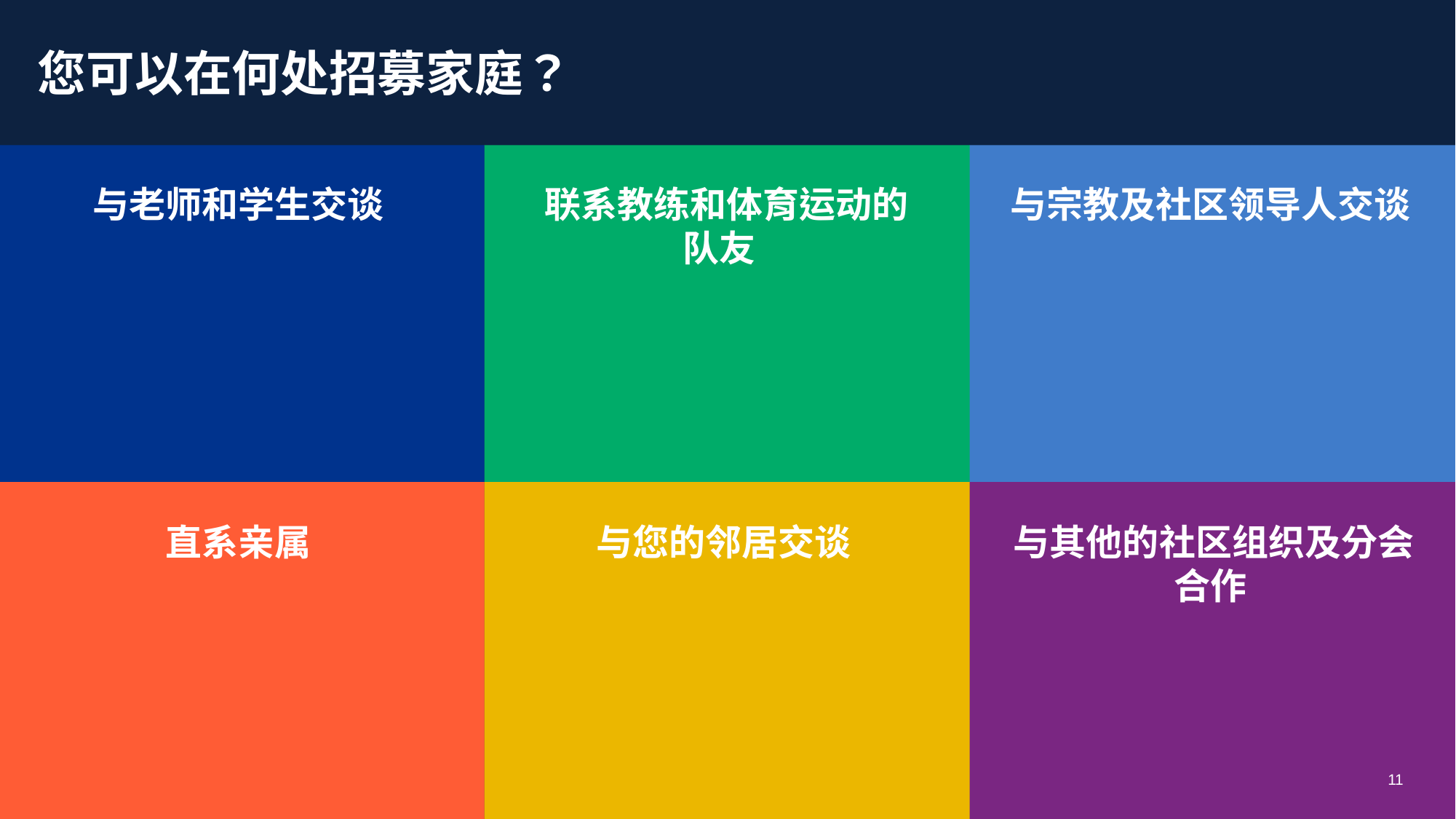

您可以在何处招募家庭？

与老师和学生交谈
联系教练和体育运动的
队友
与宗教及社区领导人交谈
直系亲属
与您的邻居交谈
与其他的社区组织及分会合作
11